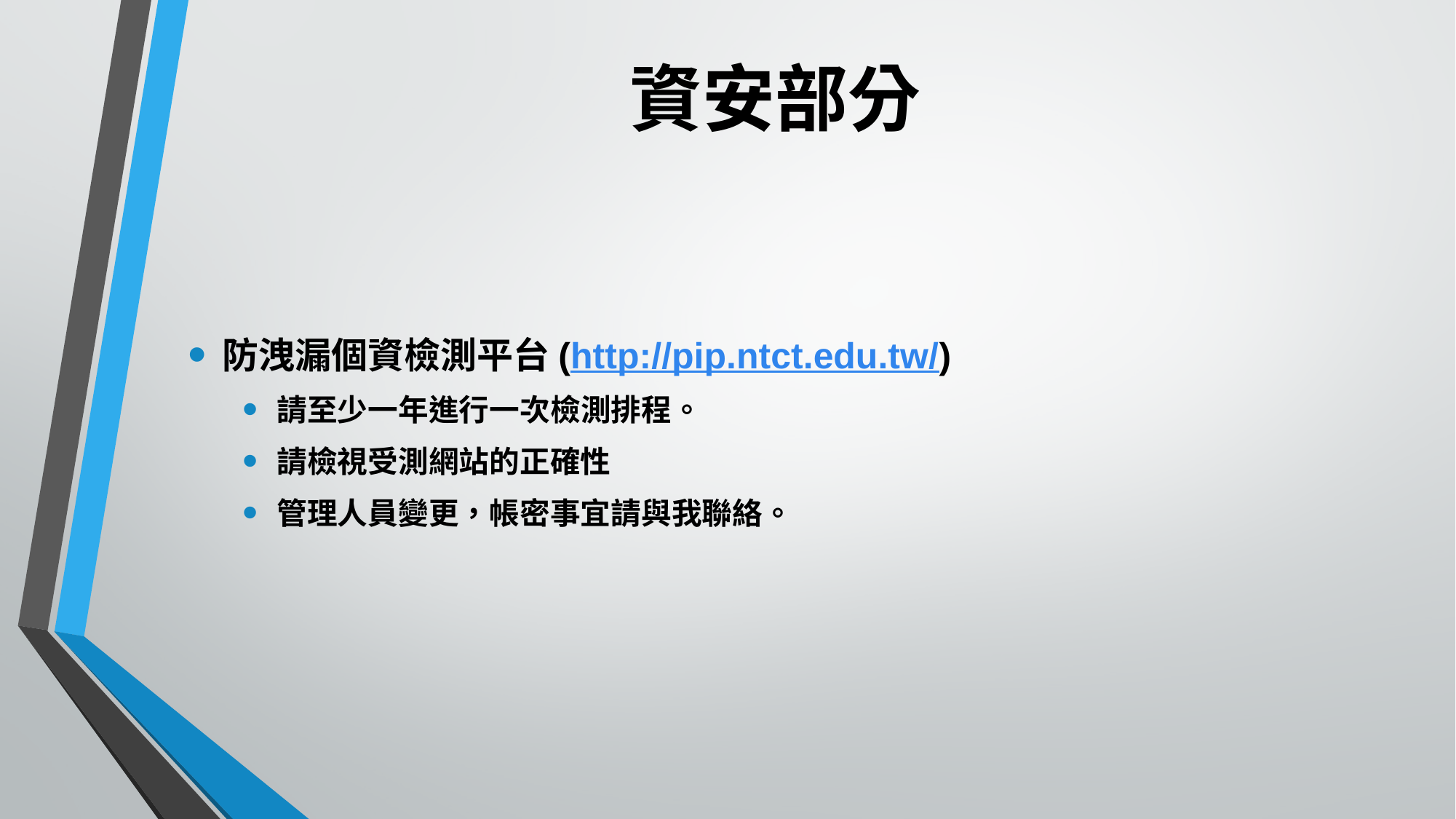

# 資安部分
防洩漏個資檢測平台(http://pip.ntct.edu.tw/)
請至少一年進行一次檢測排程。
請檢視受測網站的正確性
管理人員變更，帳密事宜請與我聯絡。